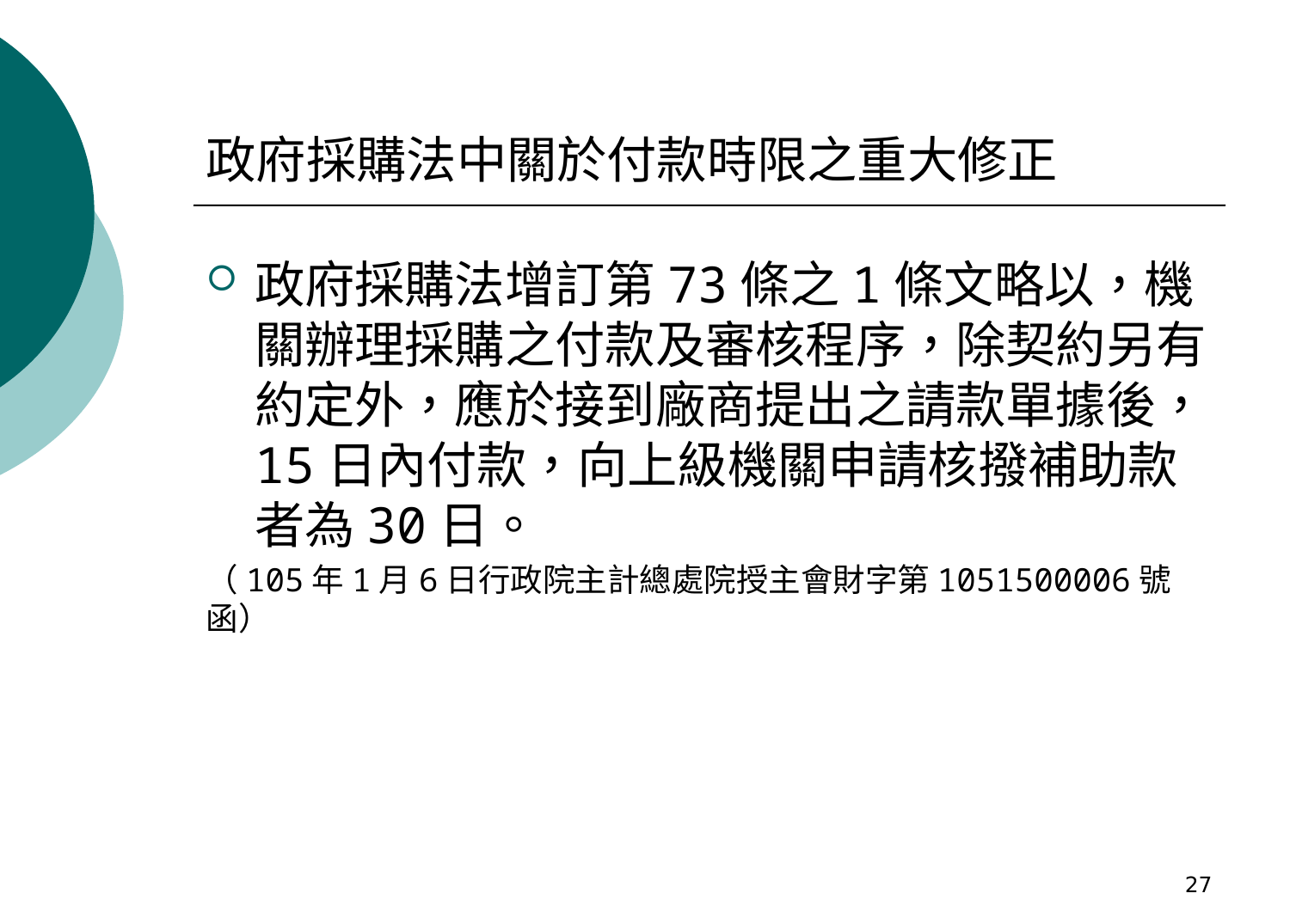

# 政府採購法中關於付款時限之重大修正
政府採購法增訂第73條之1條文略以，機關辦理採購之付款及審核程序，除契約另有約定外，應於接到廠商提出之請款單據後，15日內付款，向上級機關申請核撥補助款者為30日。
（105年1月6日行政院主計總處院授主會財字第1051500006號函）

27